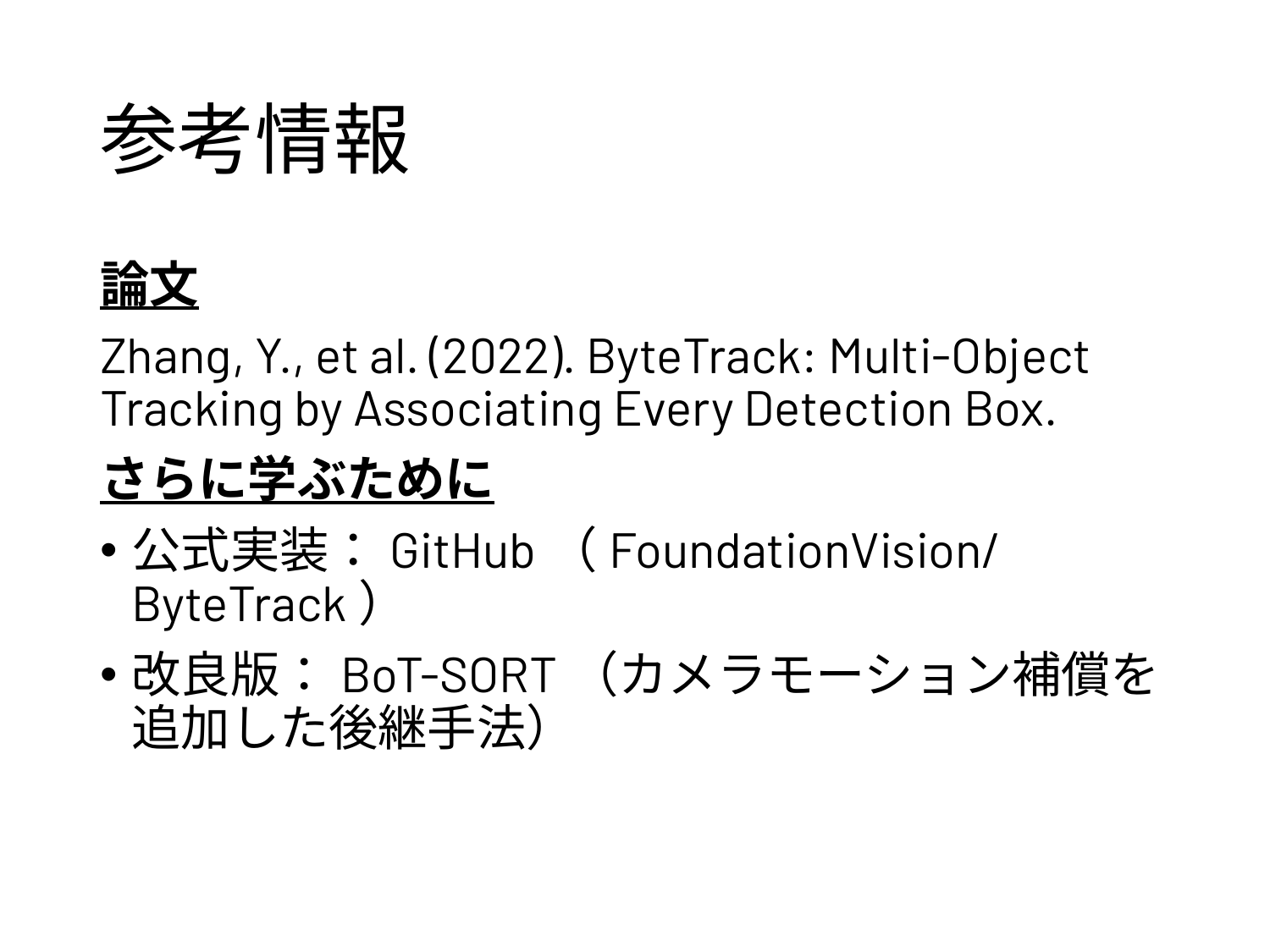

# 参考情報
論文
Zhang, Y., et al. (2022). ByteTrack: Multi-Object Tracking by Associating Every Detection Box.
さらに学ぶために
公式実装：GitHub（FoundationVision/ByteTrack）
改良版：BoT-SORT（カメラモーション補償を追加した後継手法）